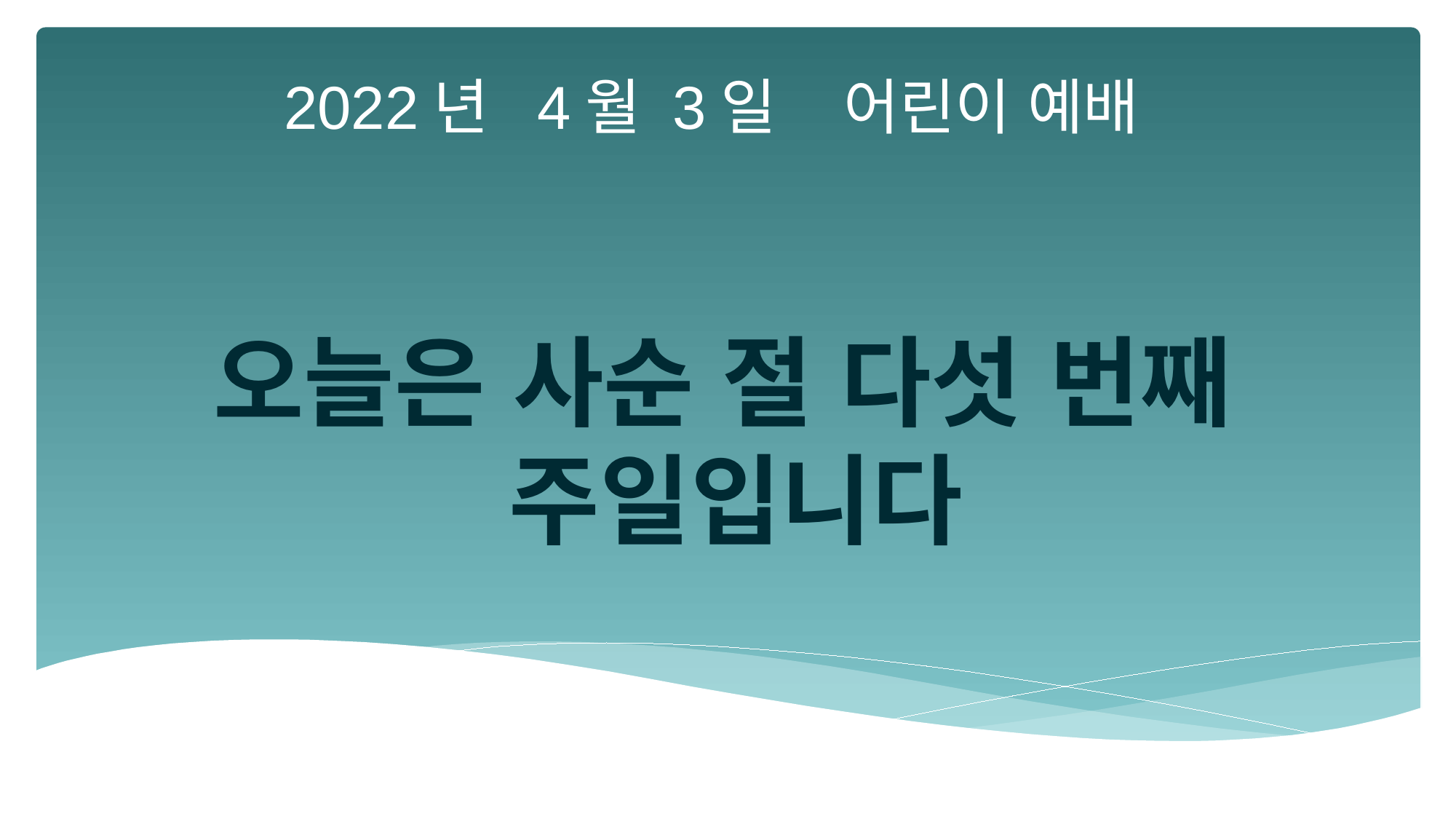

2022년  4월 3일    어린이 예배
오늘은 사순 절 다섯 번째
주일입니다